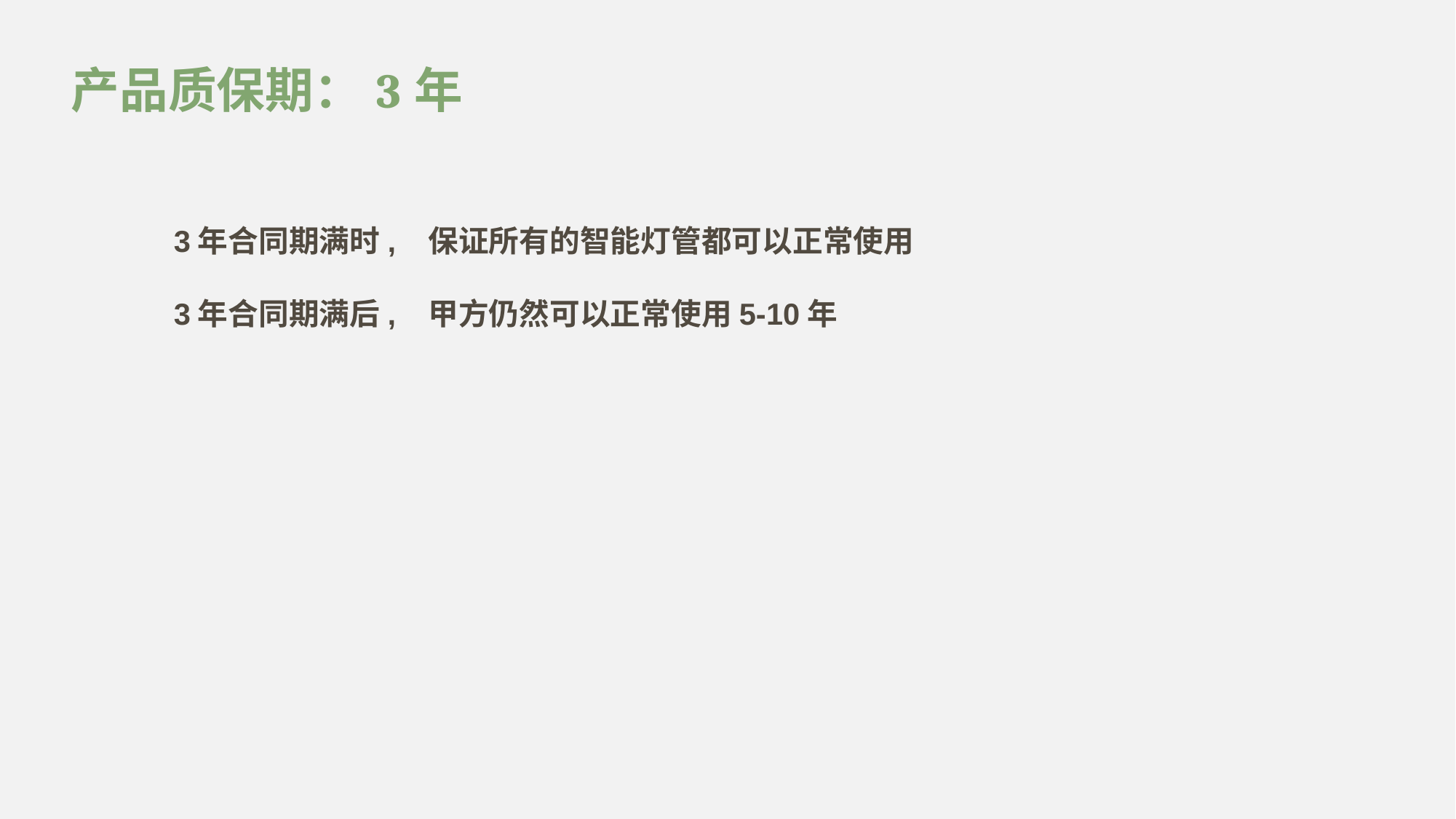

# 产品质保期：3年
3年合同期满时,   保证所有的智能灯管都可以正常使用

3年合同期满后,   甲方仍然可以正常使用5-10年